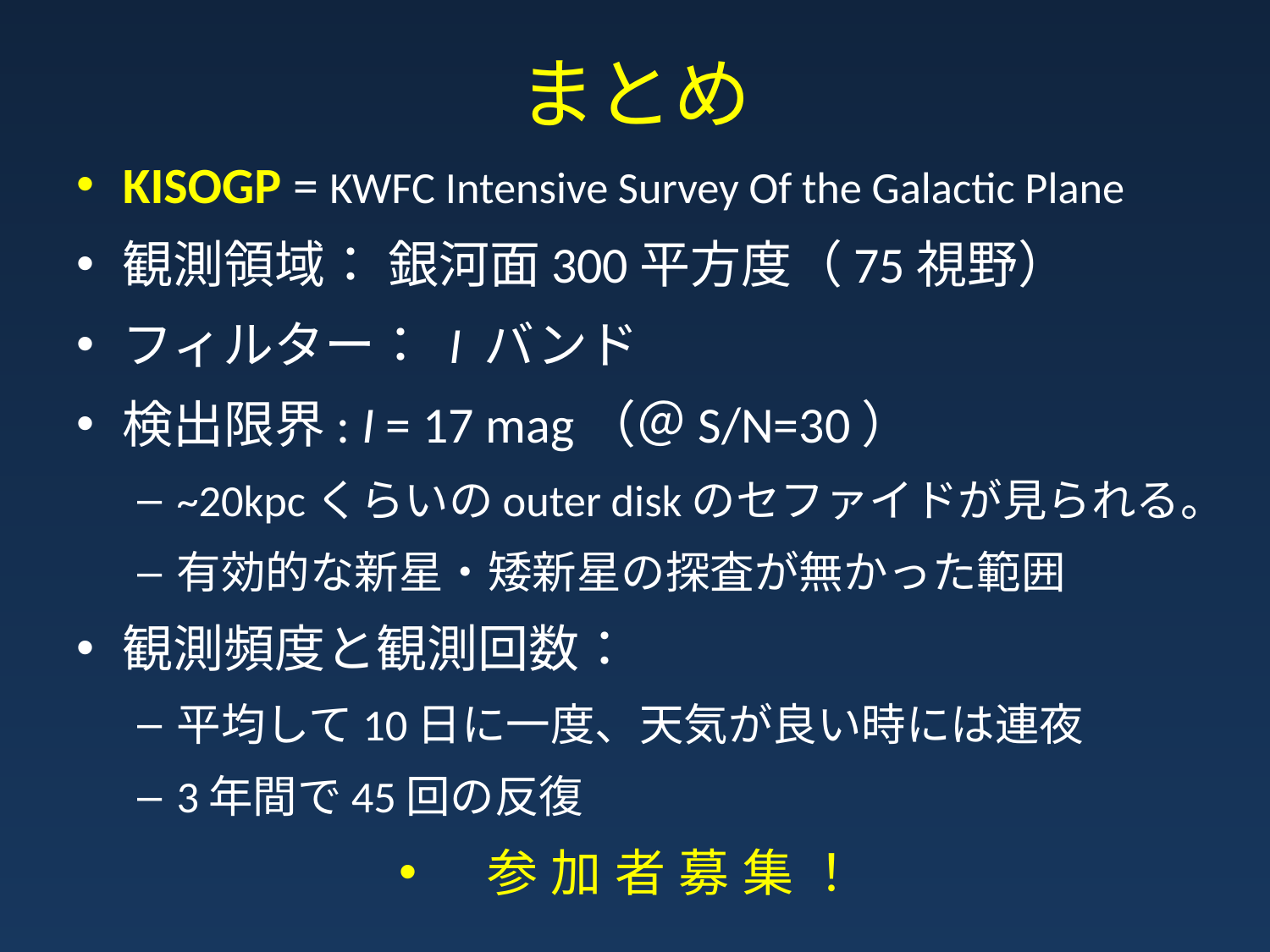

# まとめ
KISOGP = KWFC Intensive Survey Of the Galactic Plane
観測領域： 銀河面300平方度（75視野）
フィルター： I バンド
検出限界: I = 17 mag（＠S/N=30）
~20kpcくらいのouter diskのセファイドが見られる。
有効的な新星・矮新星の探査が無かった範囲
観測頻度と観測回数：
平均して10日に一度、天気が良い時には連夜
3年間で45回の反復
参加者募集！